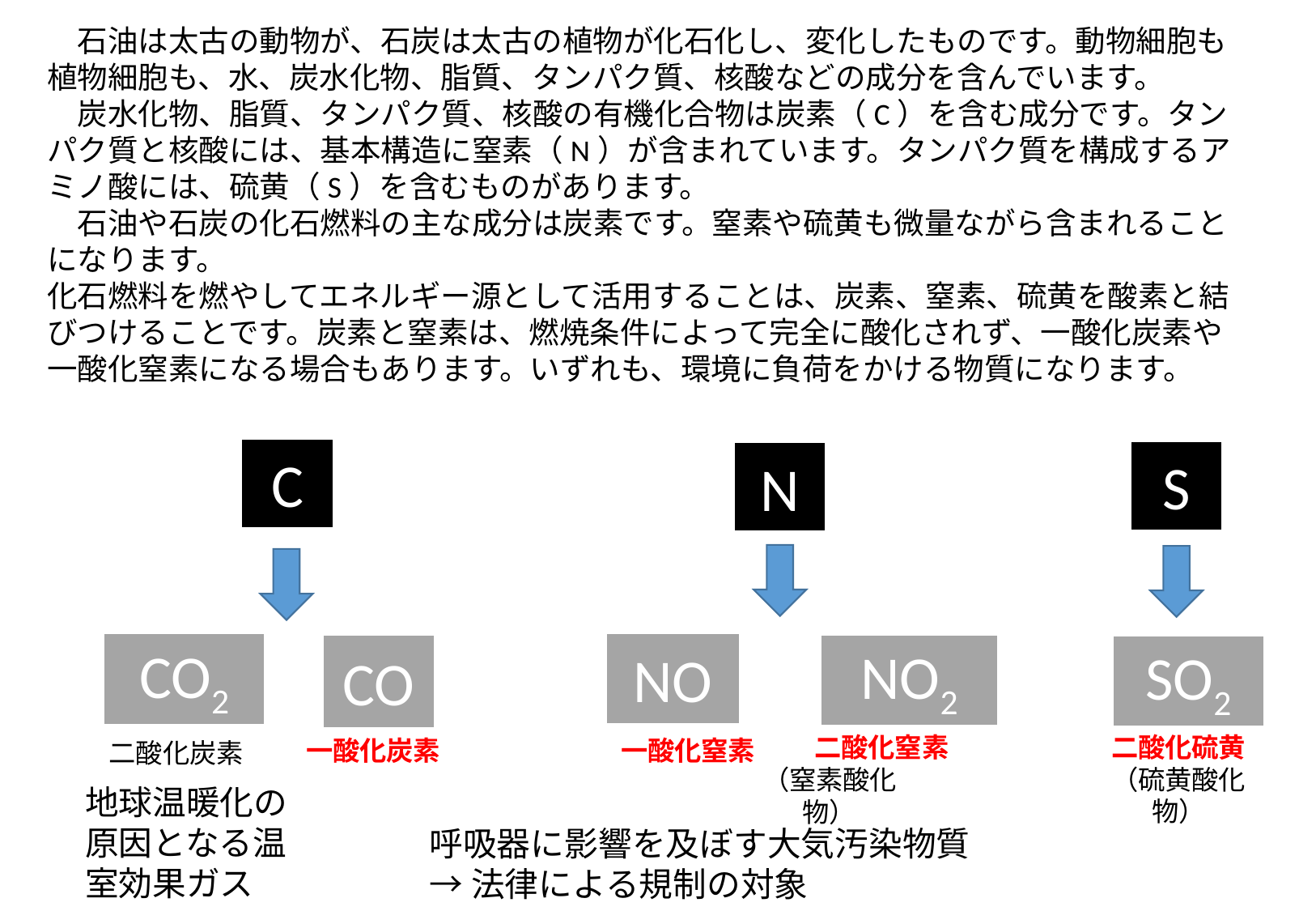

石油は太古の動物が、石炭は太古の植物が化石化し、変化したものです。動物細胞も植物細胞も、水、炭水化物、脂質、タンパク質、核酸などの成分を含んでいます。
　炭水化物、脂質、タンパク質、核酸の有機化合物は炭素（C）を含む成分です。タンパク質と核酸には、基本構造に窒素（N）が含まれています。タンパク質を構成するアミノ酸には、硫黄（S）を含むものがあります。
　石油や石炭の化石燃料の主な成分は炭素です。窒素や硫黄も微量ながら含まれることになります。
化石燃料を燃やしてエネルギー源として活用することは、炭素、窒素、硫黄を酸素と結びつけることです。炭素と窒素は、燃焼条件によって完全に酸化されず、一酸化炭素や一酸化窒素になる場合もあります。いずれも、環境に負荷をかける物質になります。
C
S
N

CO2
NO
NO2
CO
SO2
二酸化窒素
二酸化硫黄
（硫黄酸化物）
一酸化炭素
一酸化窒素
二酸化炭素
（窒素酸化物）
地球温暖化の原因となる温室効果ガス
呼吸器に影響を及ぼす大気汚染物質
→法律による規制の対象